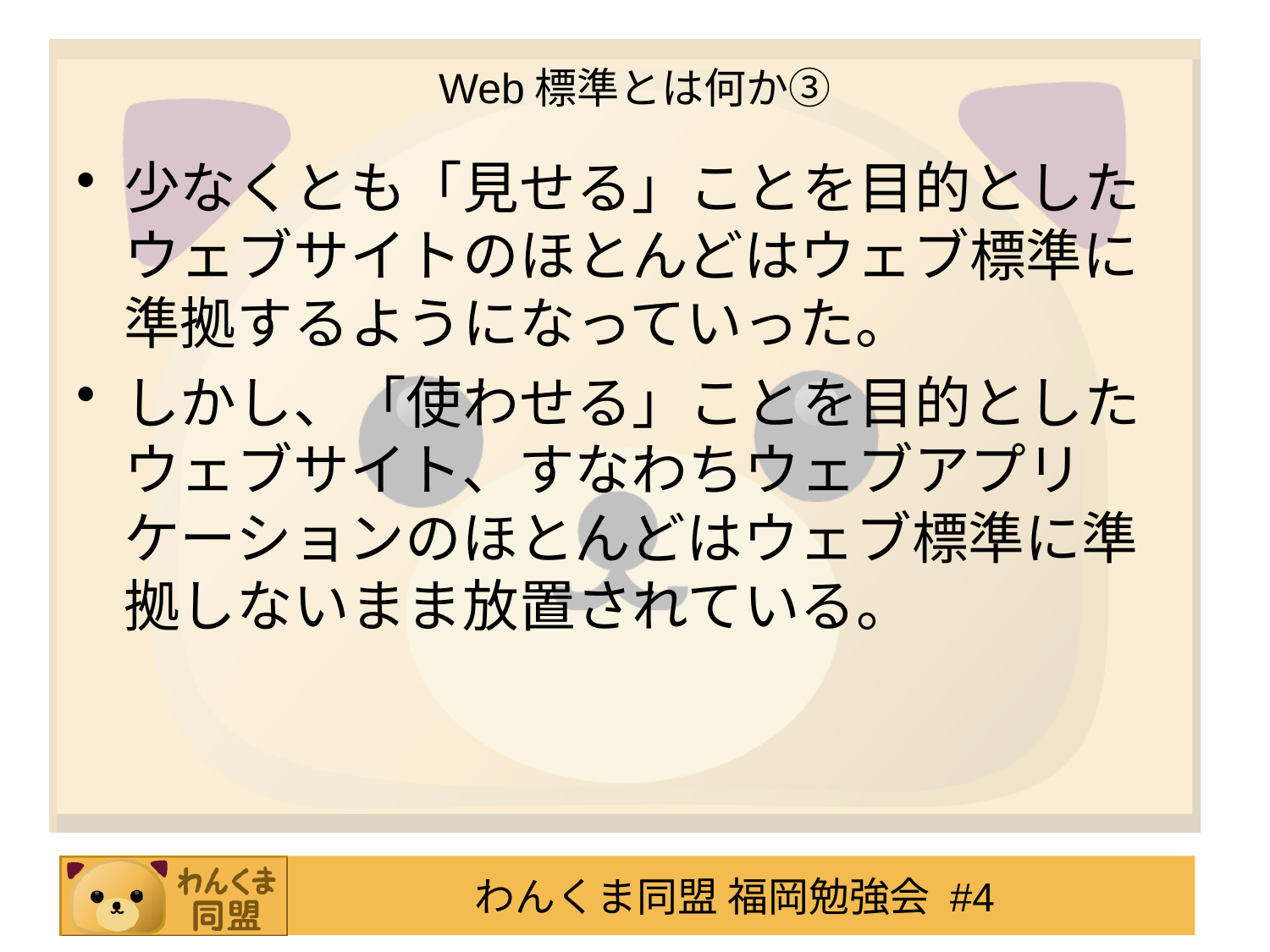

# Web標準とは何か③
少なくとも「見せる」ことを目的としたウェブサイトのほとんどはウェブ標準に準拠するようになっていった。
しかし、「使わせる」ことを目的としたウェブサイト、すなわちウェブアプリケーションのほとんどはウェブ標準に準拠しないまま放置されている。